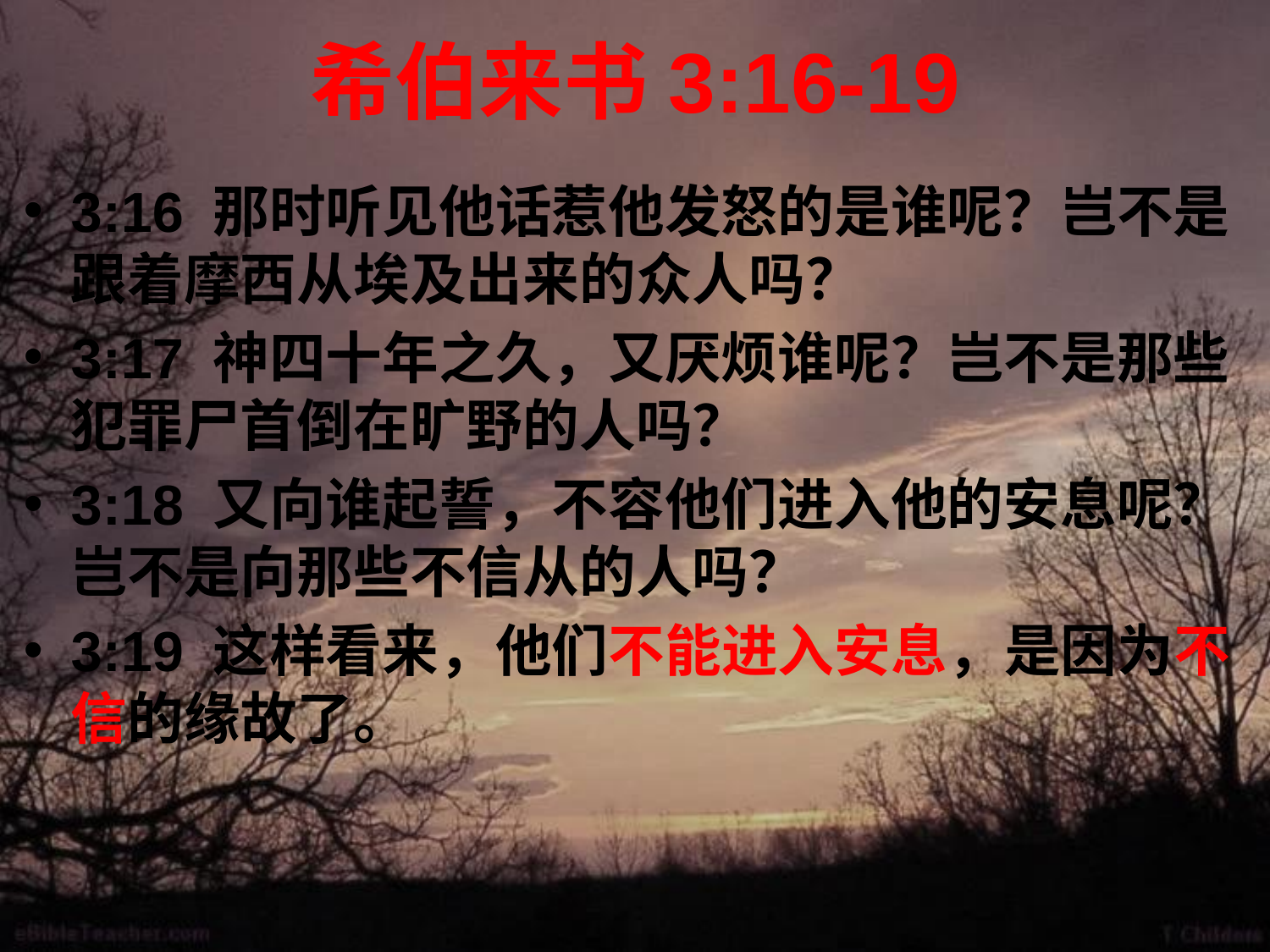

# 希伯来书3:16-19
3:16 那时听见他话惹他发怒的是谁呢？岂不是跟着摩西从埃及出来的众人吗？
3:17 神四十年之久，又厌烦谁呢？岂不是那些犯罪尸首倒在旷野的人吗？
3:18 又向谁起誓，不容他们进入他的安息呢？岂不是向那些不信从的人吗？
3:19 这样看来，他们不能进入安息，是因为不信的缘故了。